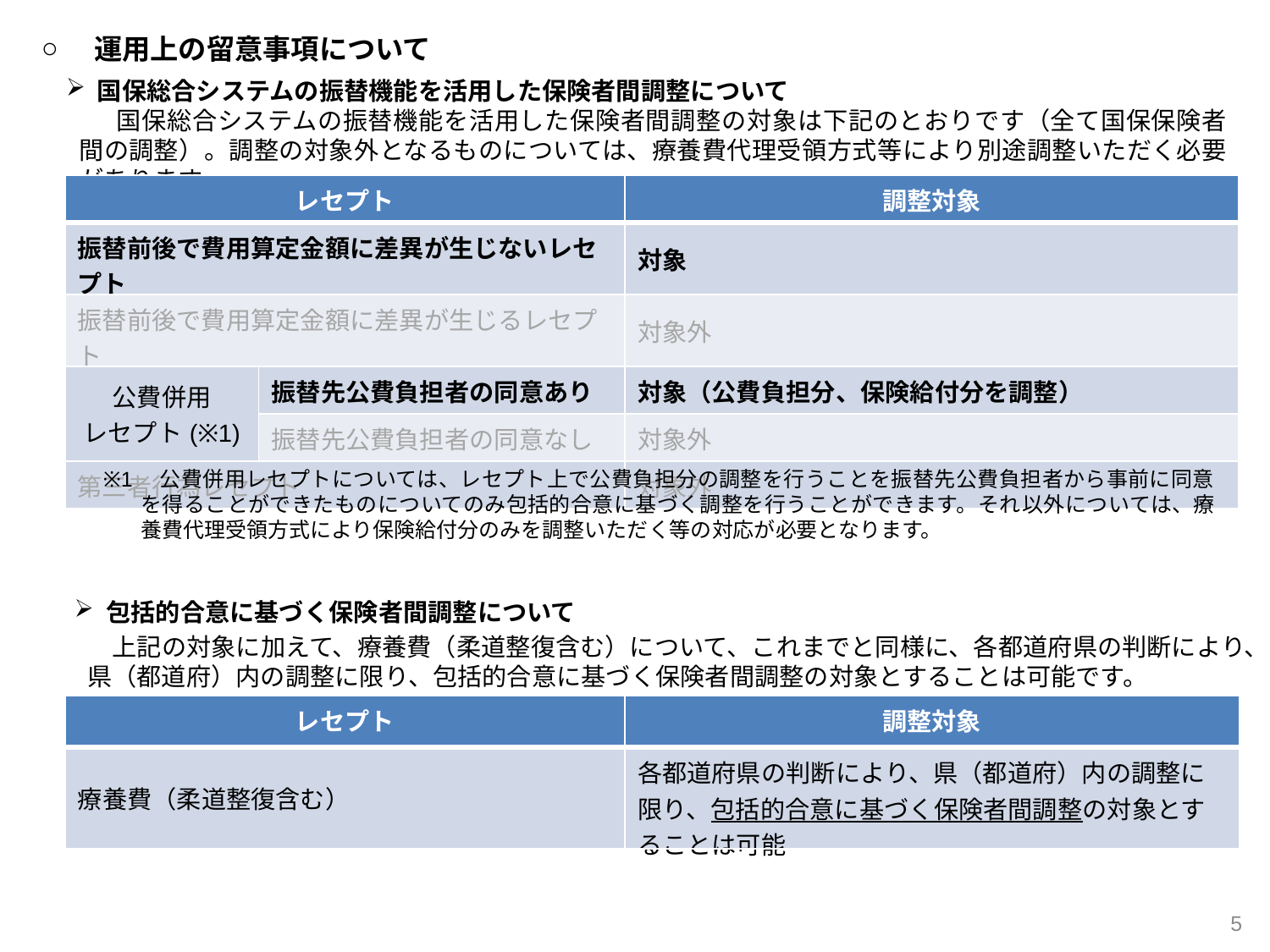

運用上の留意事項について
 国保総合システムの振替機能を活用した保険者間調整について
　　国保総合システムの振替機能を活用した保険者間調整の対象は下記のとおりです（全て国保保険者間の調整）。調整の対象外となるものについては、療養費代理受領方式等により別途調整いただく必要があります。
| レセプト |  | 調整対象 |
| --- | --- | --- |
| 振替前後で費用算定金額に差異が生じないレセプト |  | 対象 |
| 振替前後で費用算定金額に差異が生じるレセプト |  | 対象外 |
| 公費併用 レセプト(※1) | 振替先公費負担者の同意あり | 対象（公費負担分、保険給付分を調整） |
|  | 振替先公費負担者の同意なし | 対象外 |
| 第三者行為レセプト |  | 対象外 |
※1　公費併用レセプトについては、レセプト上で公費負担分の調整を行うことを振替先公費負担者から事前に同意を得ることができたものについてのみ包括的合意に基づく調整を行うことができます。それ以外については、療養費代理受領方式により保険給付分のみを調整いただく等の対応が必要となります。
包括的合意に基づく保険者間調整について
　上記の対象に加えて、療養費（柔道整復含む）について、これまでと同様に、各都道府県の判断により、県（都道府）内の調整に限り、包括的合意に基づく保険者間調整の対象とすることは可能です。
| レセプト | 調整対象 |
| --- | --- |
| 療養費（柔道整復含む） | 各都道府県の判断により、県（都道府）内の調整に限り、包括的合意に基づく保険者間調整の対象とすることは可能 |
5